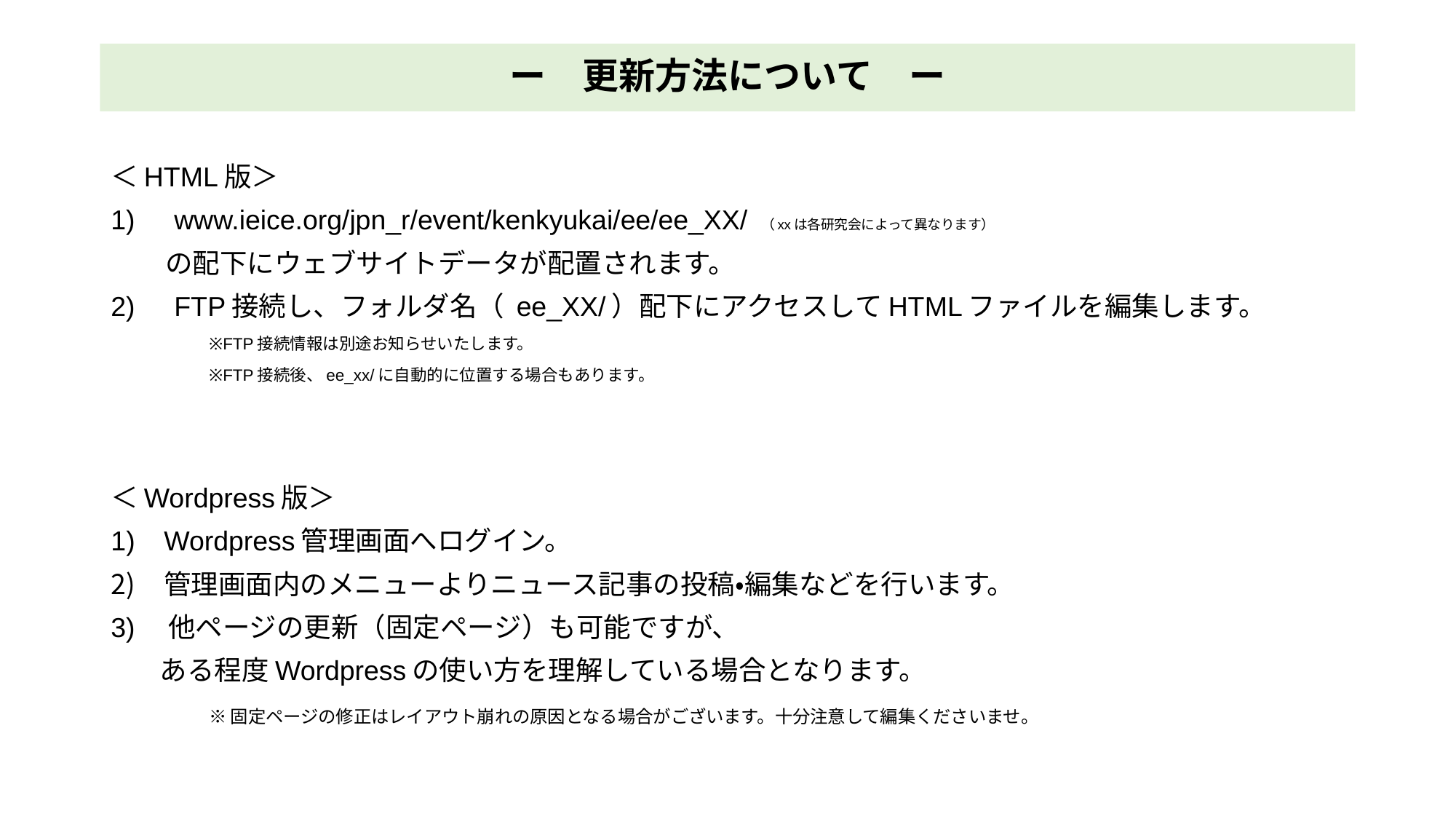

# ー　更新方法について　ー

＜HTML版＞
1)　www.ieice.org/jpn_r/event/kenkyukai/ee/ee_XX/ （xxは各研究会によって異なります）
　　の配下にウェブサイトデータが配置されます。
2)　FTP接続し、フォルダ名（ ee_XX/）配下にアクセスしてHTMLファイルを編集します。
	※FTP接続情報は別途お知らせいたします。
	※FTP接続後、ee_xx/に自動的に位置する場合もあります。

＜Wordpress版＞
Wordpress管理画面へログイン。
管理画面内のメニューよりニュース記事の投稿・編集などを行います。
3)　他ページの更新（固定ページ）も可能ですが、
       ある程度Wordpressの使い方を理解している場合となります。
	※固定ページの修正はレイアウト崩れの原因となる場合がございます。十分注意して編集くださいませ。